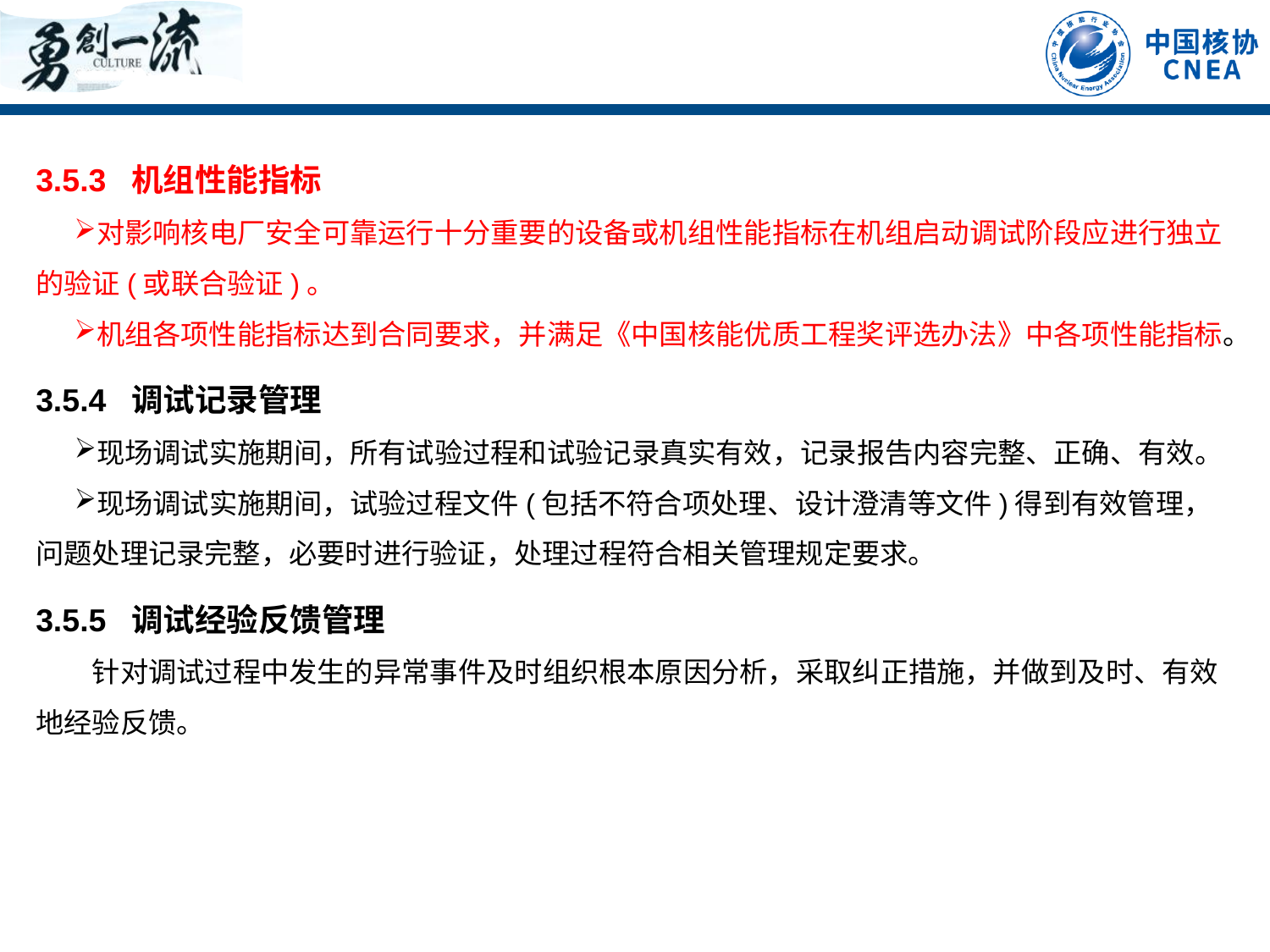

42
3.5.3  机组性能指标
对影响核电厂安全可靠运行十分重要的设备或机组性能指标在机组启动调试阶段应进行独立的验证(或联合验证)。
机组各项性能指标达到合同要求，并满足《中国核能优质工程奖评选办法》中各项性能指标。
3.5.4  调试记录管理
现场调试实施期间，所有试验过程和试验记录真实有效，记录报告内容完整、正确、有效。
现场调试实施期间，试验过程文件(包括不符合项处理、设计澄清等文件)得到有效管理，问题处理记录完整，必要时进行验证，处理过程符合相关管理规定要求。
3.5.5  调试经验反馈管理
针对调试过程中发生的异常事件及时组织根本原因分析，采取纠正措施，并做到及时、有效地经验反馈。